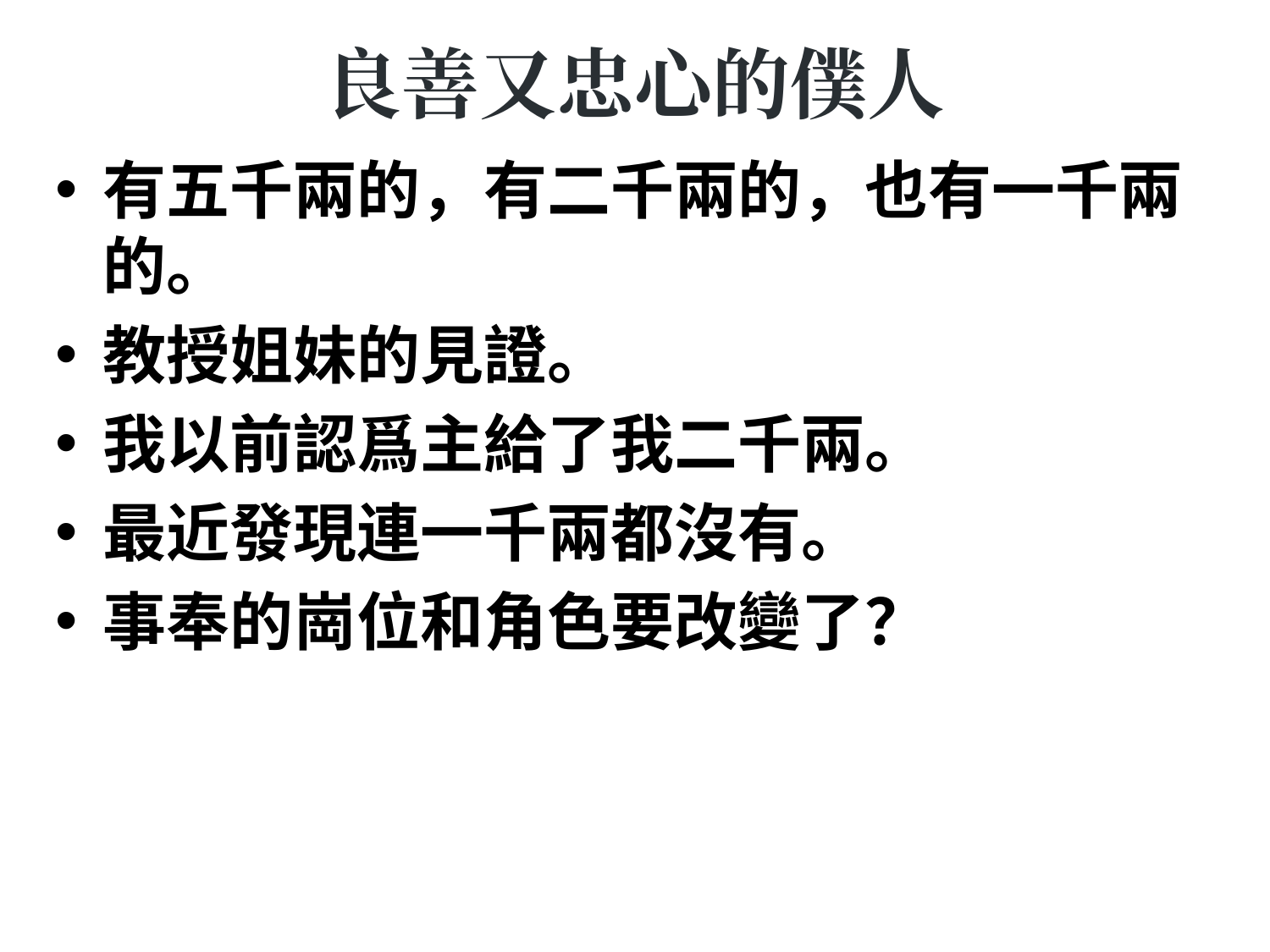

# 良善又忠心的僕人
有五千兩的，有二千兩的，也有一千兩的。
教授姐妹的見證。
我以前認爲主給了我二千兩。
最近發現連一千兩都沒有。
事奉的崗位和角色要改變了？